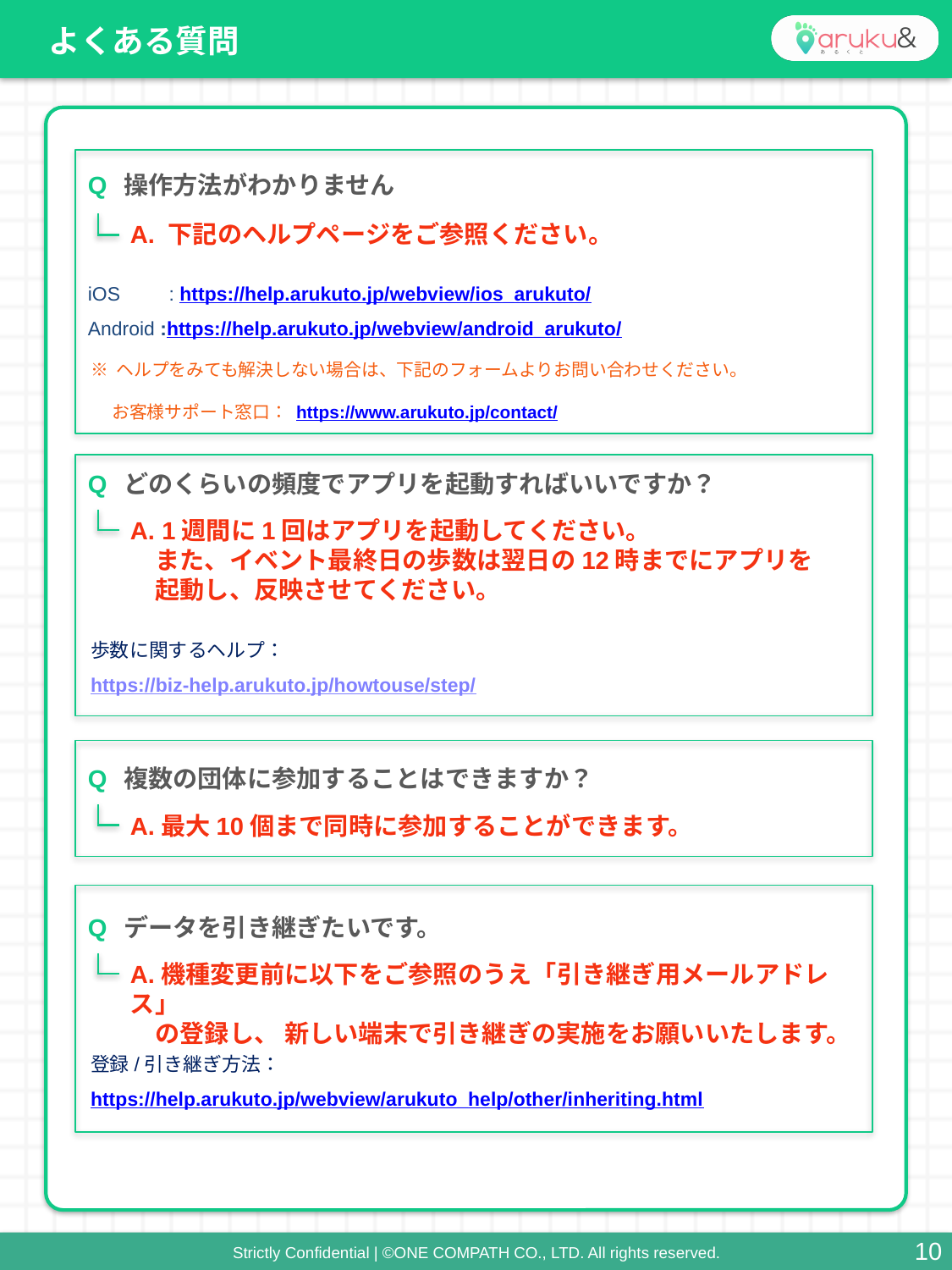

よくある質問

Q操作方法がわかりません
A. 下記のヘルプページをご参照ください。
iOS  　  : https://help.arukuto.jp/webview/ios_arukuto/
Android :https://help.arukuto.jp/webview/android_arukuto/
※ ヘルプをみても解決しない場合は、下記のフォームよりお問い合わせください。
　 お客様サポート窓口： https://www.arukuto.jp/contact/

Qどのくらいの頻度でアプリを起動すればいいですか？
A. 1週間に1回はアプリを起動してください。
　また、イベント最終日の歩数は翌日の12時までにアプリを
　起動し、反映させてください。
歩数に関するヘルプ：
https://biz-help.arukuto.jp/howtouse/step/

Q複数の団体に参加することはできますか？
A.最大10個まで同時に参加することができます。

Qデータを引き継ぎたいです。
A.機種変更前に以下をご参照のうえ「引き継ぎ用メールアドレス」
　の登録し、 新しい端末で引き継ぎの実施をお願いいたします。
登録/引き継ぎ方法：
https://help.arukuto.jp/webview/arukuto_help/other/inheriting.html